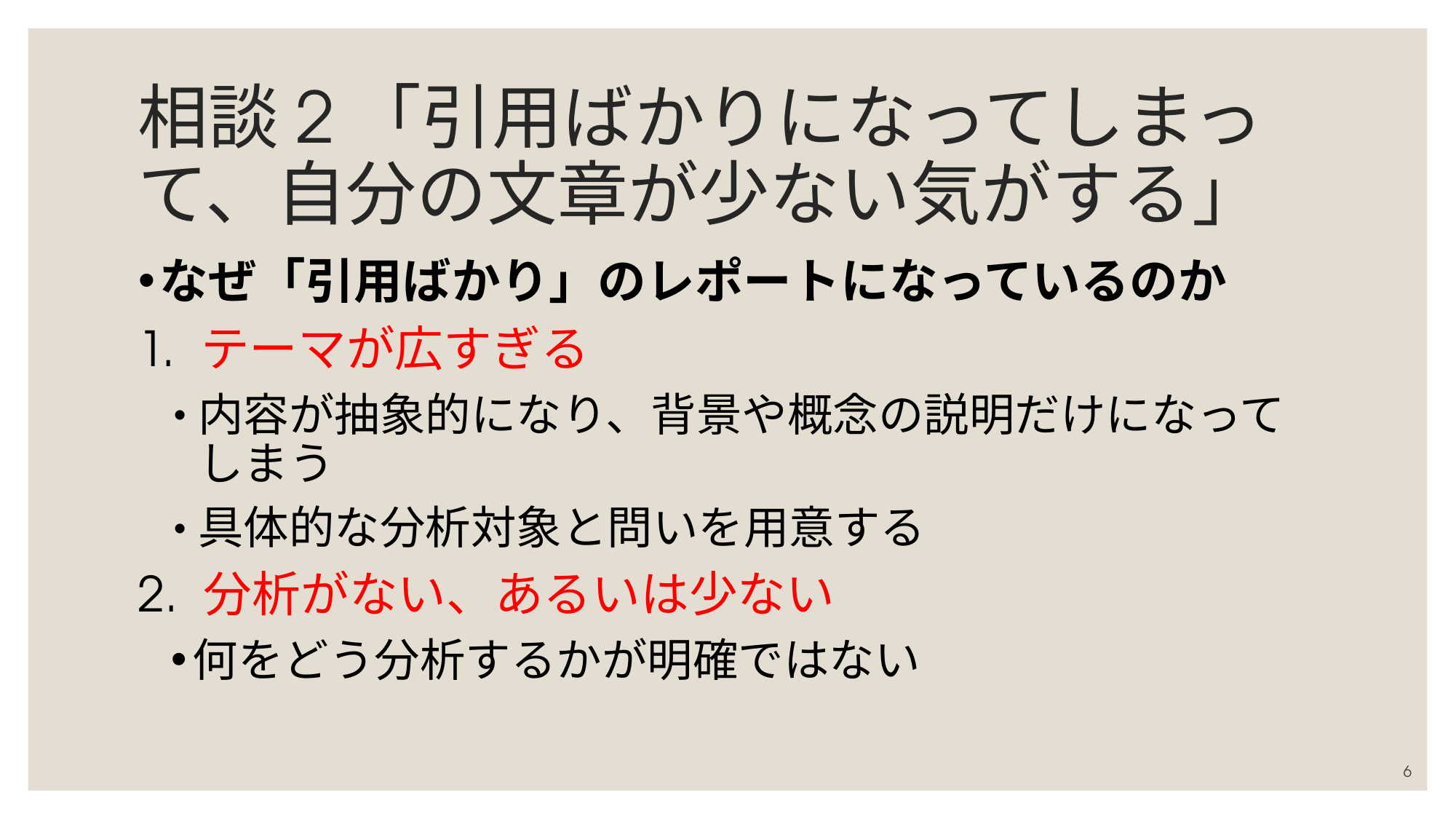

# 相談2「引用ばかりになってしまって、自分の文章が少ない気がする」
なぜ「引用ばかり」のレポートになっているのか
1. テーマが広すぎる
内容が抽象的になり、背景や概念の説明だけになってしまう
具体的な分析対象と問いを用意する
2. 分析がない、あるいは少ない
何をどう分析するかが明確ではない

6